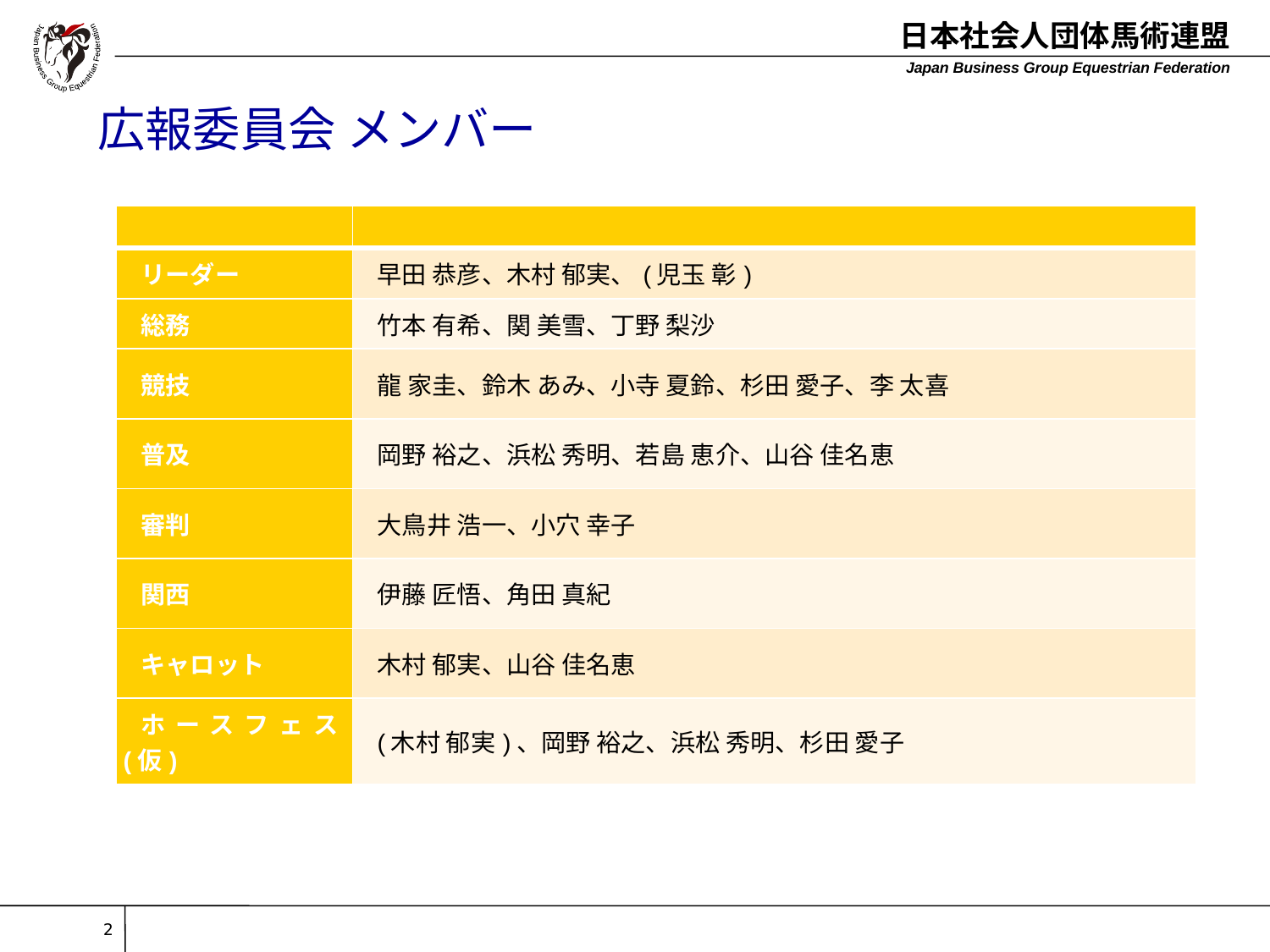

# 広報委員会 メンバー
|  |  |
| --- | --- |
| リーダー | 早田 恭彦、木村 郁実、(児玉 彰) |
| 総務 | 竹本 有希、関 美雪、丁野 梨沙 |
| 競技 | 龍 家圭、鈴木 あみ、小寺 夏鈴、杉田 愛子、李 太喜 |
| 普及 | 岡野 裕之、浜松 秀明、若島 恵介、山谷 佳名恵 |
| 審判 | 大鳥井 浩一、小穴 幸子 |
| 関西 | 伊藤 匠悟、角田 真紀 |
| キャロット | 木村 郁実、山谷 佳名恵 |
| ホースフェス(仮) | (木村 郁実)、岡野 裕之、浜松 秀明、杉田 愛子 |
2